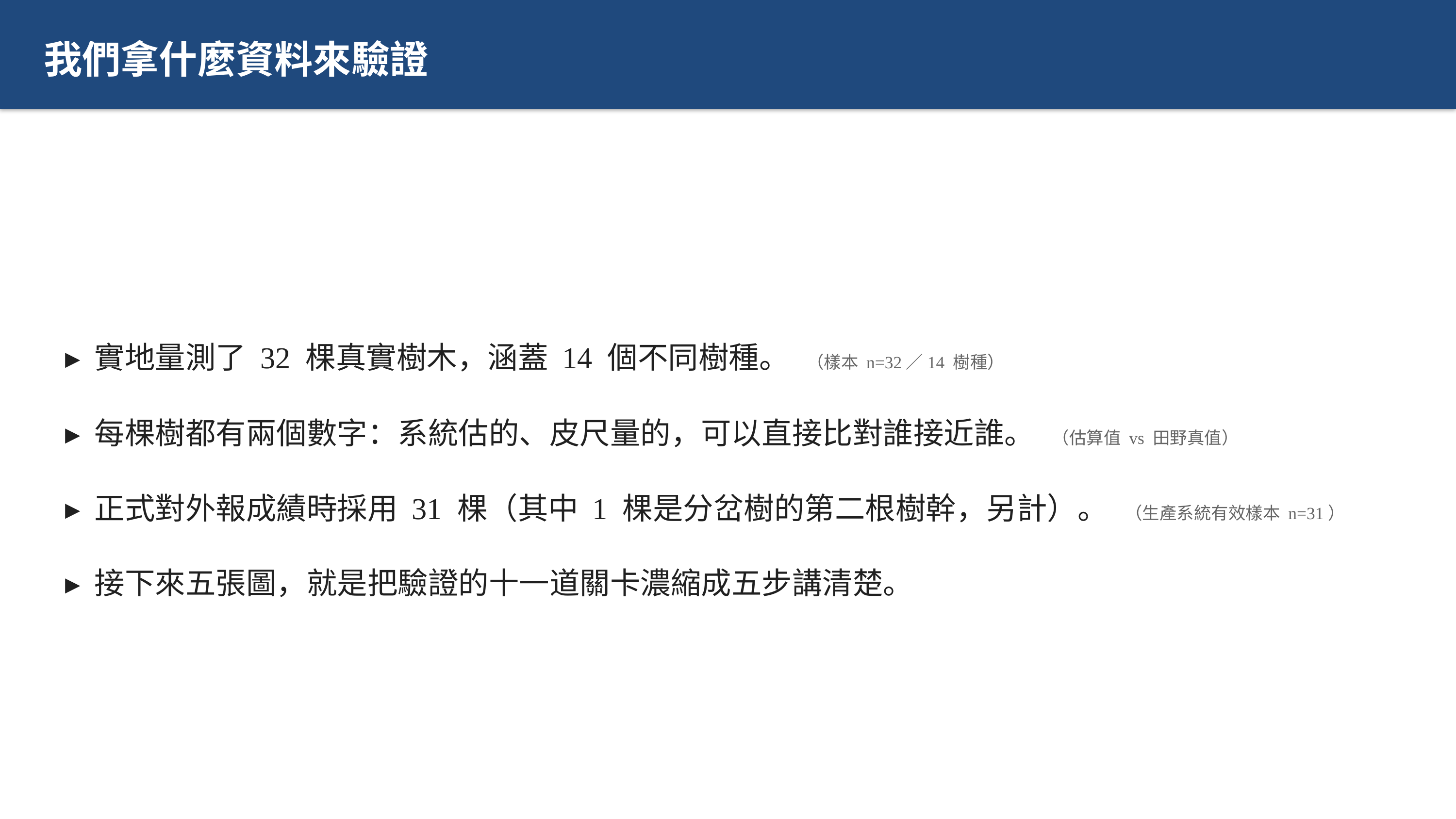

我們拿什麼資料來驗證
▸ 實地量測了 32 棵真實樹木，涵蓋 14 個不同樹種。　（樣本 n=32／14 樹種）
▸ 每棵樹都有兩個數字：系統估的、皮尺量的，可以直接比對誰接近誰。　（估算值 vs 田野真值）
▸ 正式對外報成績時採用 31 棵（其中 1 棵是分岔樹的第二根樹幹，另計）。　（生產系統有效樣本 n=31）
▸ 接下來五張圖，就是把驗證的十一道關卡濃縮成五步講清楚。